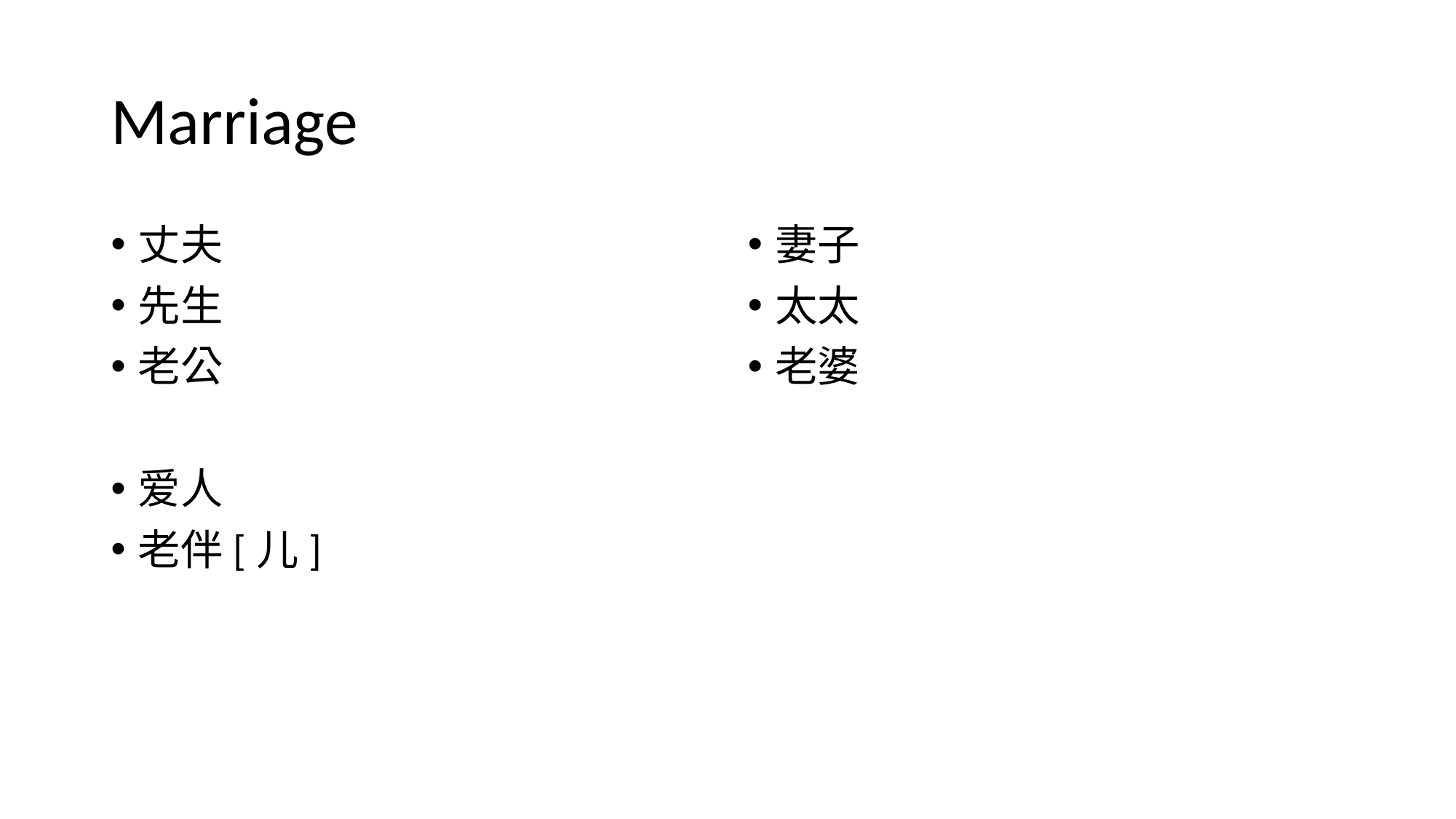

# Marriage
丈夫
先生
老公

爱人
老伴[儿]
妻子
太太
老婆